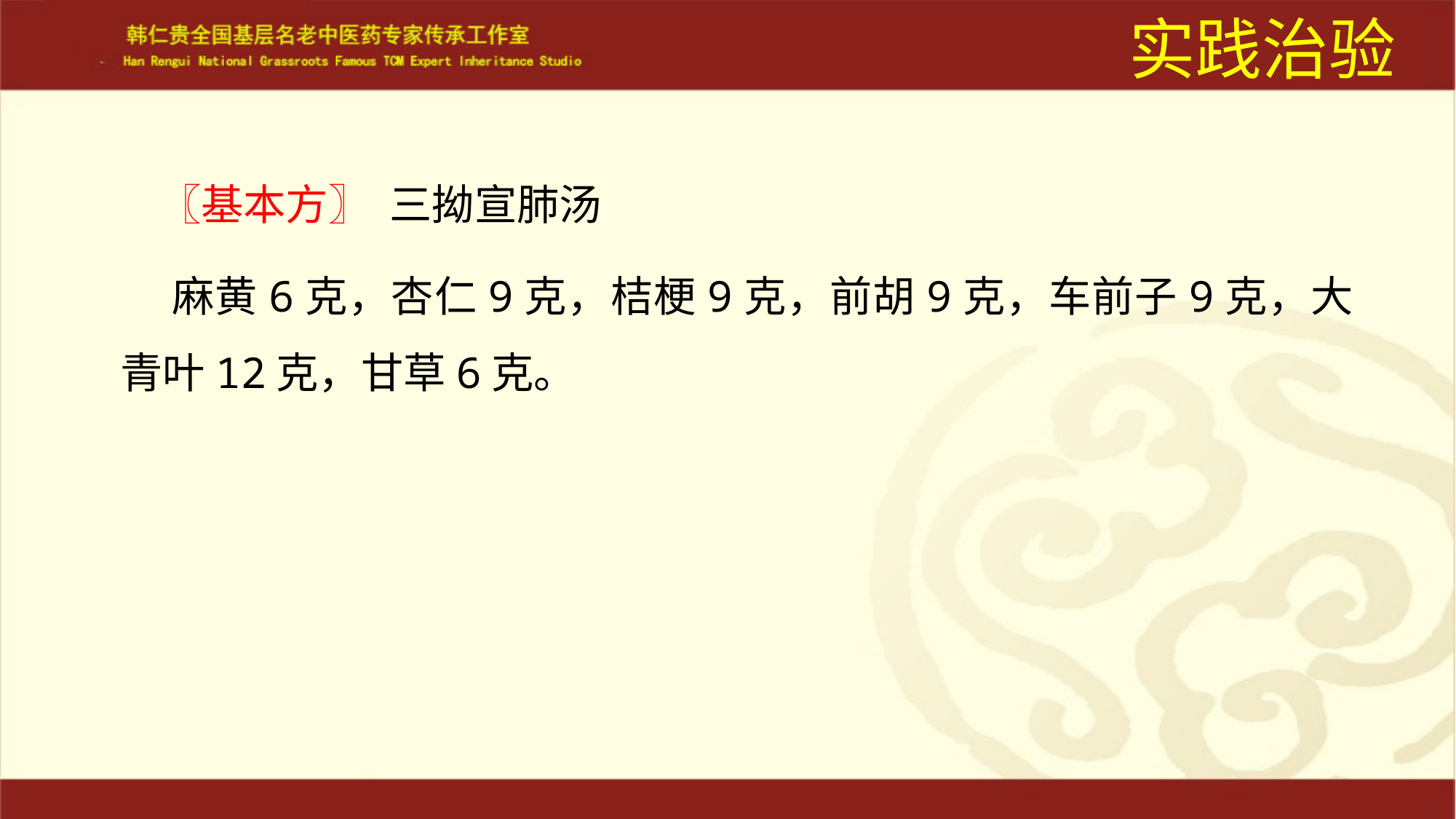

# 实践治验
   〖基本方〗  三拗宣肺汤
    麻黄6克，杏仁9克，桔梗9克，前胡9克，车前子9克，大青叶12克，甘草6克。